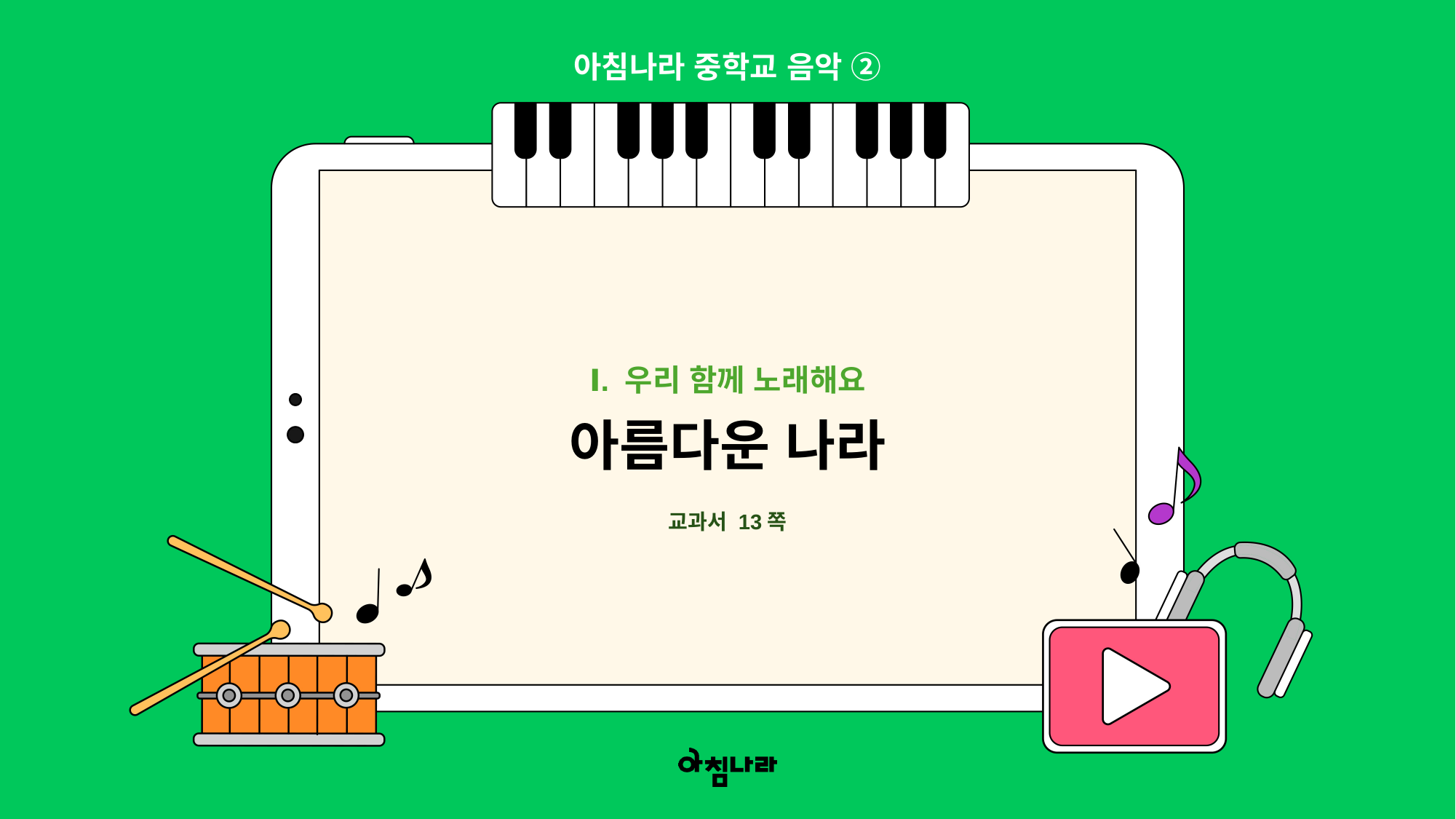

아침나라 중학교 음악 ②
Ⅰ. 우리 함께 노래해요
아름다운 나라
교과서 13쪽